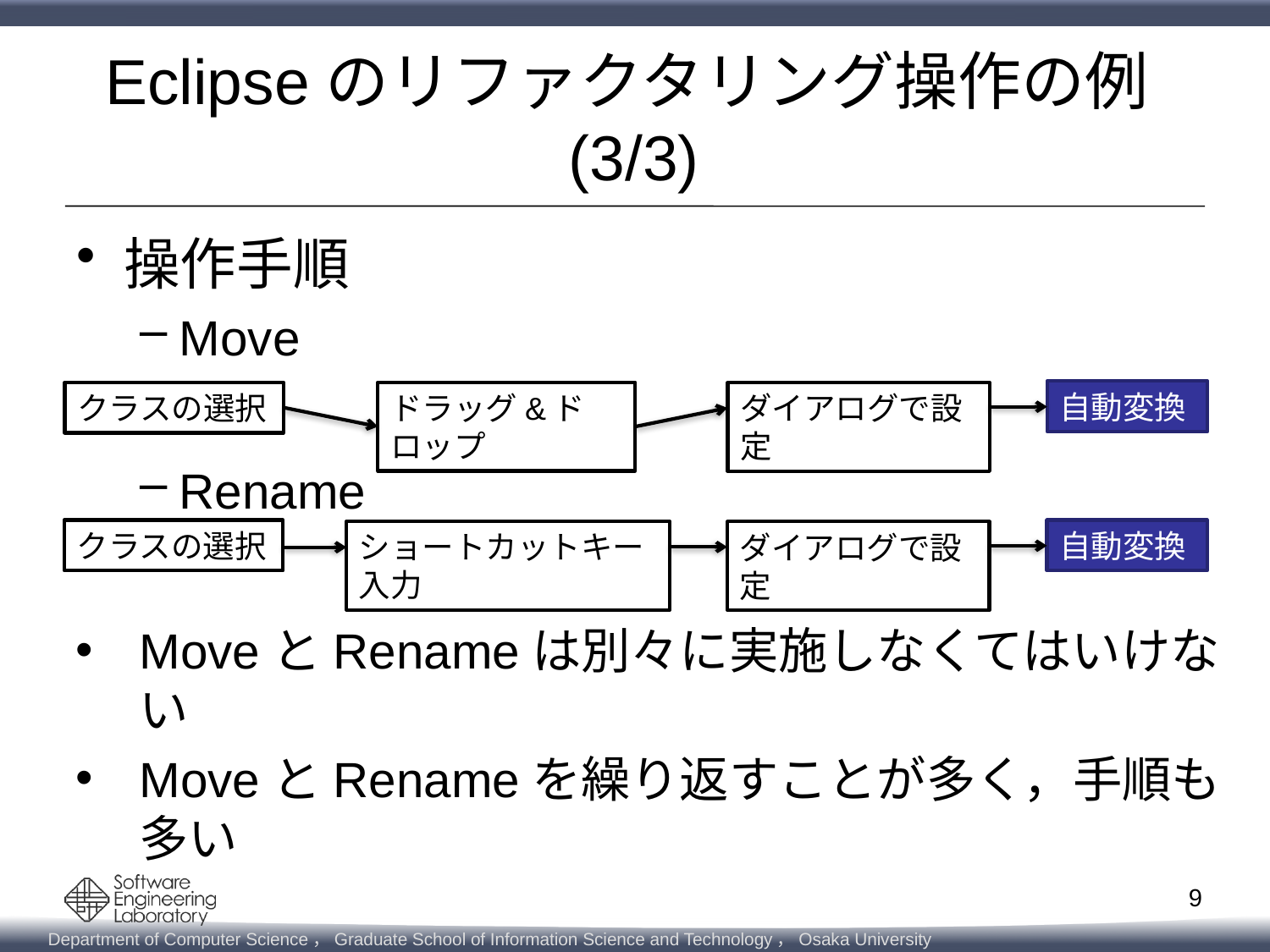

# Eclipseのリファクタリング操作の例(3/3)
操作手順
Move

Rename

自動変換
クラスの選択
ドラッグ&ドロップ
ダイアログで設定
クラスの選択
自動変換
ショートカットキー入力
ダイアログで設定
MoveとRenameは別々に実施しなくてはいけない
MoveとRenameを繰り返すことが多く，手順も多い
9